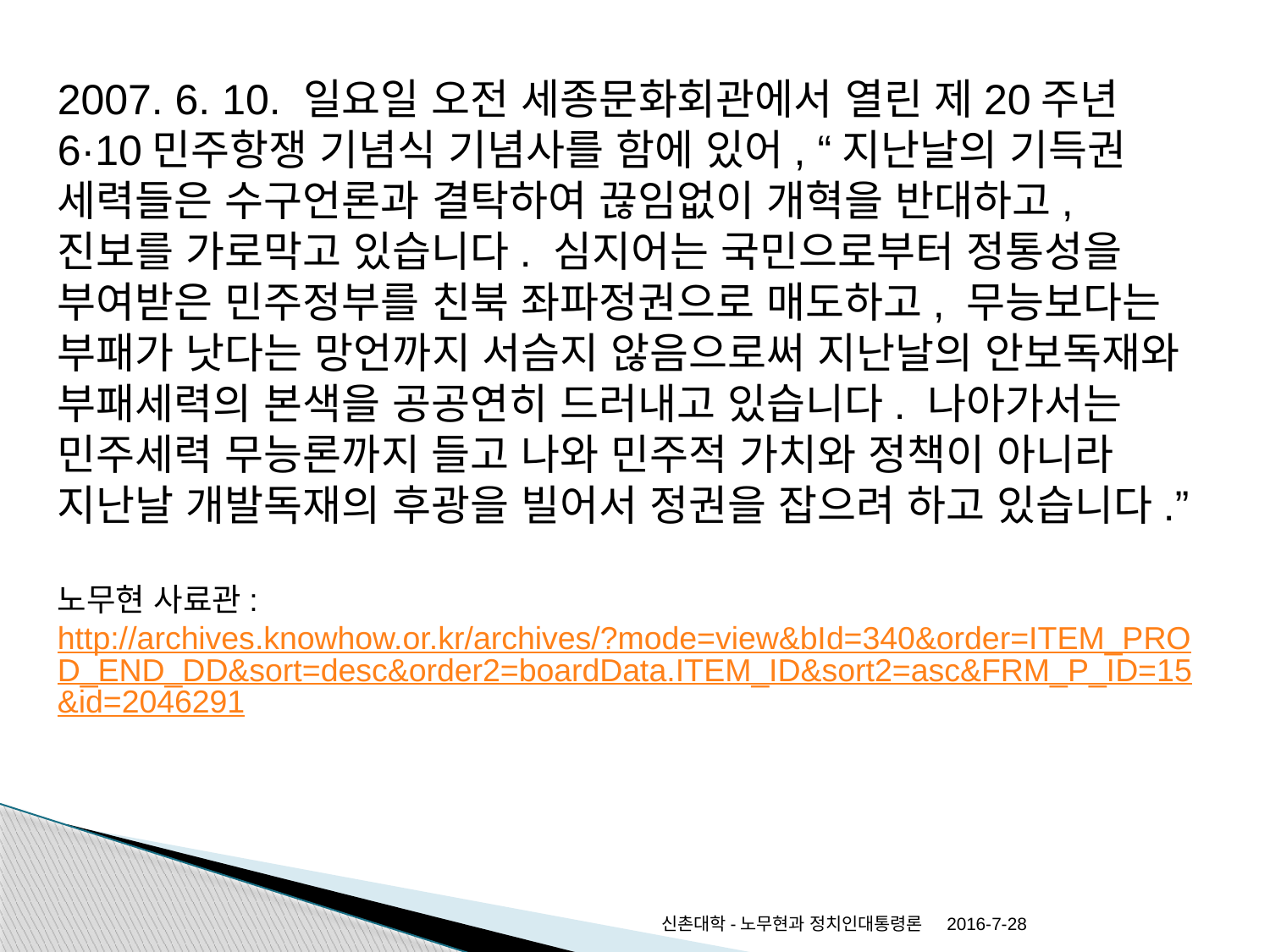

2007. 6. 10. 일요일 오전 세종문화회관에서 열린 제20주년 6·10민주항쟁 기념식 기념사를 함에 있어, “지난날의 기득권 세력들은 수구언론과 결탁하여 끊임없이 개혁을 반대하고, 진보를 가로막고 있습니다. 심지어는 국민으로부터 정통성을 부여받은 민주정부를 친북 좌파정권으로 매도하고, 무능보다는 부패가 낫다는 망언까지 서슴지 않음으로써 지난날의 안보독재와 부패세력의 본색을 공공연히 드러내고 있습니다. 나아가서는 민주세력 무능론까지 들고 나와 민주적 가치와 정책이 아니라 지난날 개발독재의 후광을 빌어서 정권을 잡으려 하고 있습니다.”

노무현 사료관:
http://archives.knowhow.or.kr/archives/?mode=view&bId=340&order=ITEM_PROD_END_DD&sort=desc&order2=boardData.ITEM_ID&sort2=asc&FRM_P_ID=15&id=2046291

신촌대학-노무현과 정치인대통령론
2016-7-28